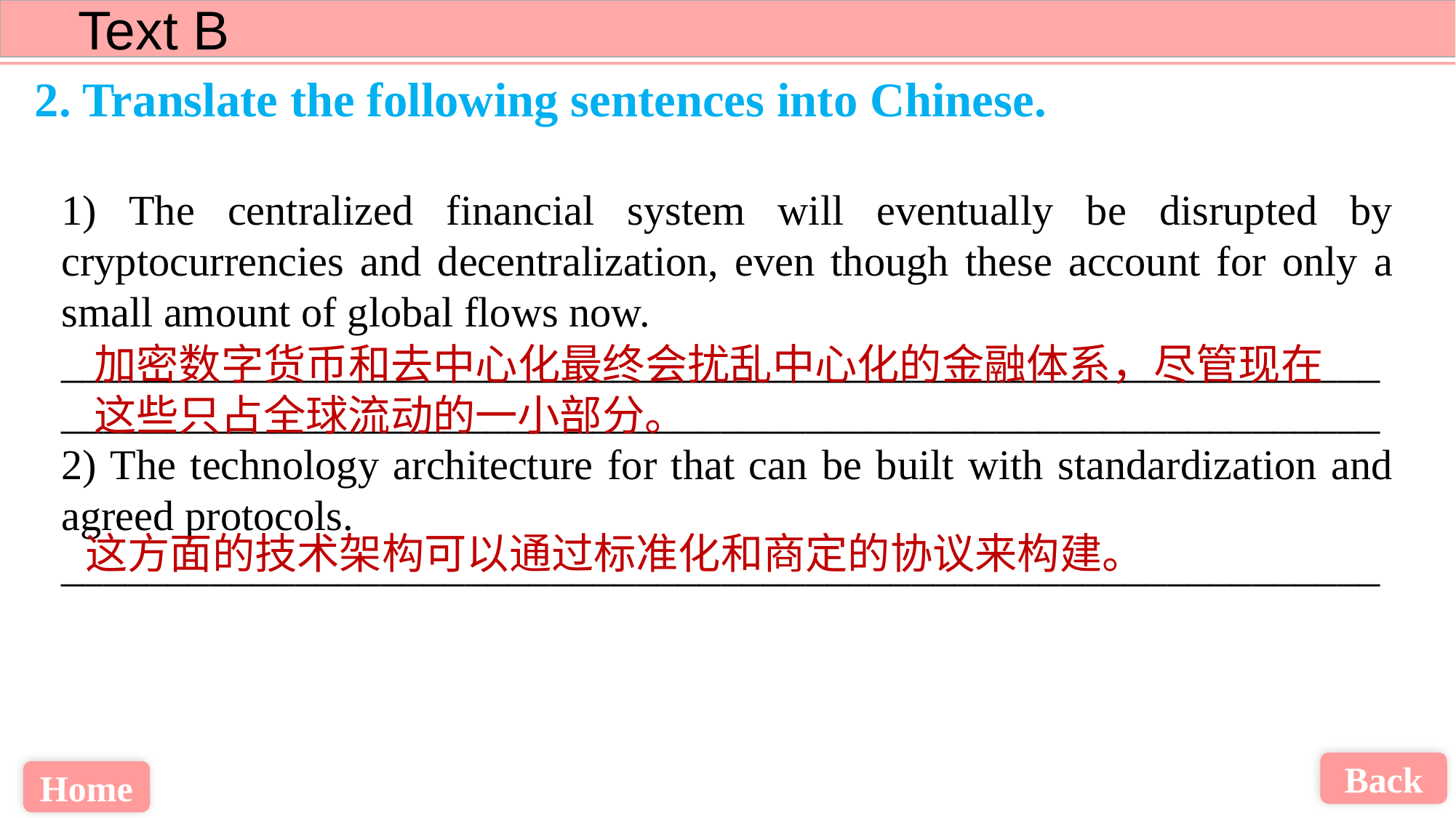

2. Translate the following sentences into Chinese.
1) The centralized financial system will eventually be disrupted by cryptocurrencies and decentralization, even though these account for only a small amount of global flows now.
______________________________________________________________
______________________________________________________________
2) The technology architecture for that can be built with standardization and agreed protocols.
______________________________________________________________
加密数字货币和去中心化最终会扰乱中心化的金融体系，尽管现在这些只占全球流动的一小部分。
这方面的技术架构可以通过标准化和商定的协议来构建。
Back